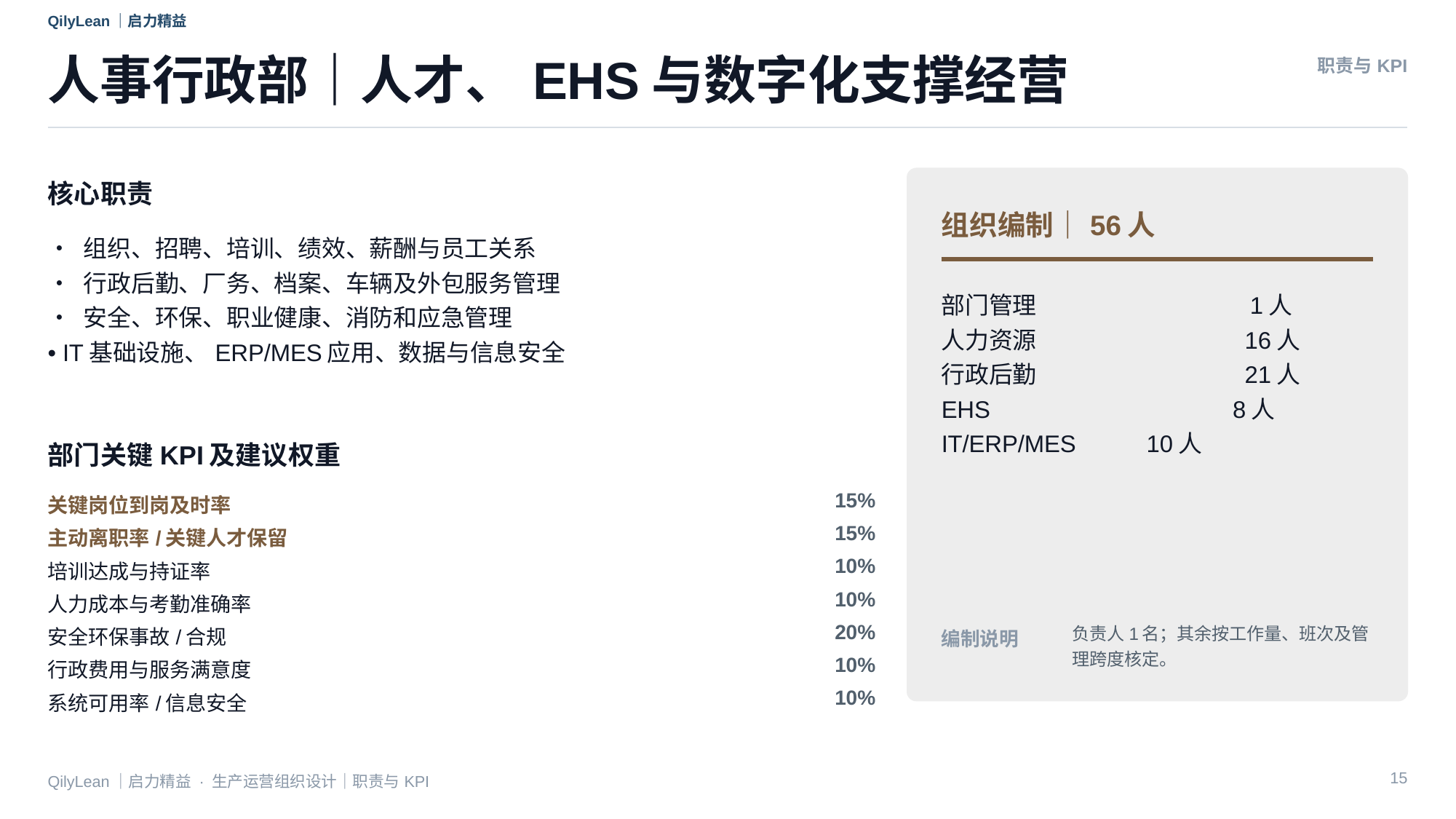

QilyLean｜启力精益
人事行政部｜人才、EHS与数字化支撑经营
职责与KPI

核心职责
组织编制｜56人
• 组织、招聘、培训、绩效、薪酬与员工关系
• 行政后勤、厂务、档案、车辆及外包服务管理
• 安全、环保、职业健康、消防和应急管理
• IT基础设施、ERP/MES应用、数据与信息安全
部门管理　　　　　　　　   1人
人力资源　　　　　　　　  16人
行政后勤　　　　　　　　  21人
EHS　　　　　　　　　   8人
IT/ERP/MES　　  10人
部门关键KPI及建议权重
关键岗位到岗及时率
15%
主动离职率/关键人才保留
15%
培训达成与持证率
10%
人力成本与考勤准确率
10%
负责人1名；其余按工作量、班次及管理跨度核定。
安全环保事故/合规
20%
编制说明
行政费用与服务满意度
10%
系统可用率/信息安全
10%
QilyLean｜启力精益 · 生产运营组织设计｜职责与KPI
15